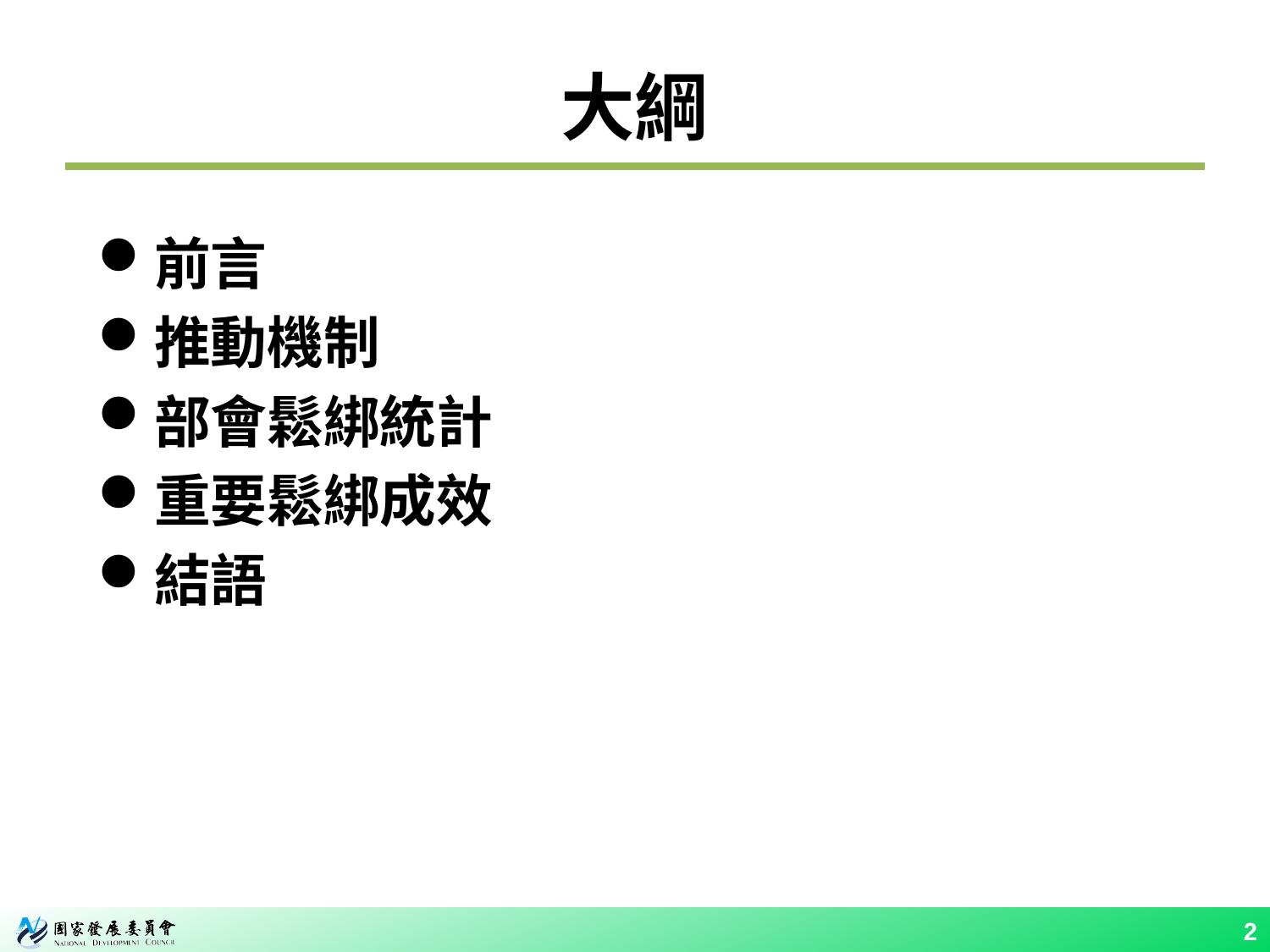

# 大綱
前言
推動機制
部會鬆綁統計
重要鬆綁成效
結語
2